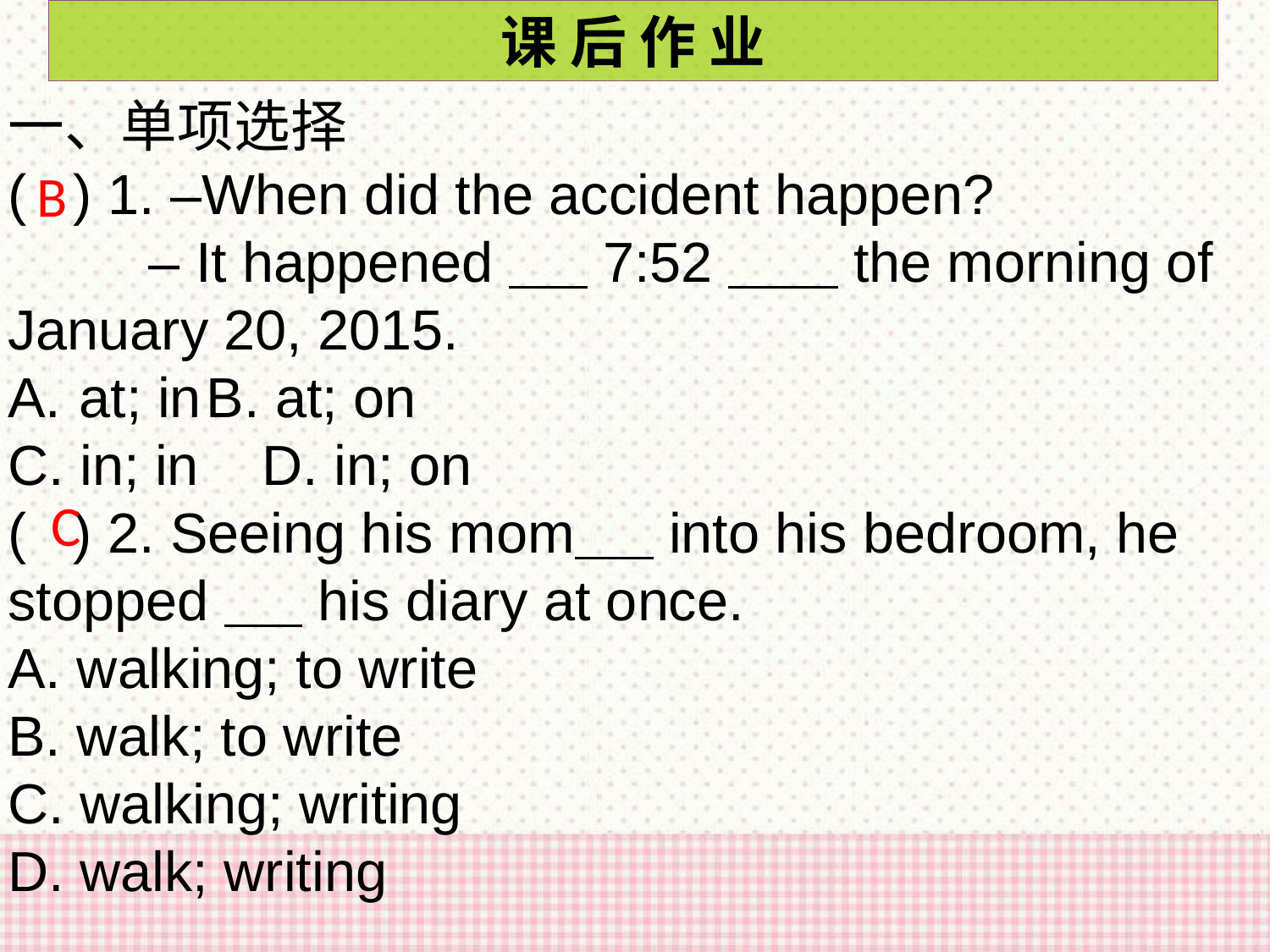

课 后 作 业
一、单项选择
(   ) 1. –When did the accident happen?
         – It happened       7:52         the morning of January 20, 2015.
at; in	B. at; on
C. in; in	D. in; on
(   ) 2. Seeing his mom      into his bedroom, he stopped       his diary at once.
A. walking; to write
B. walk; to write
C. walking; writing
D. walk; writing
B
C